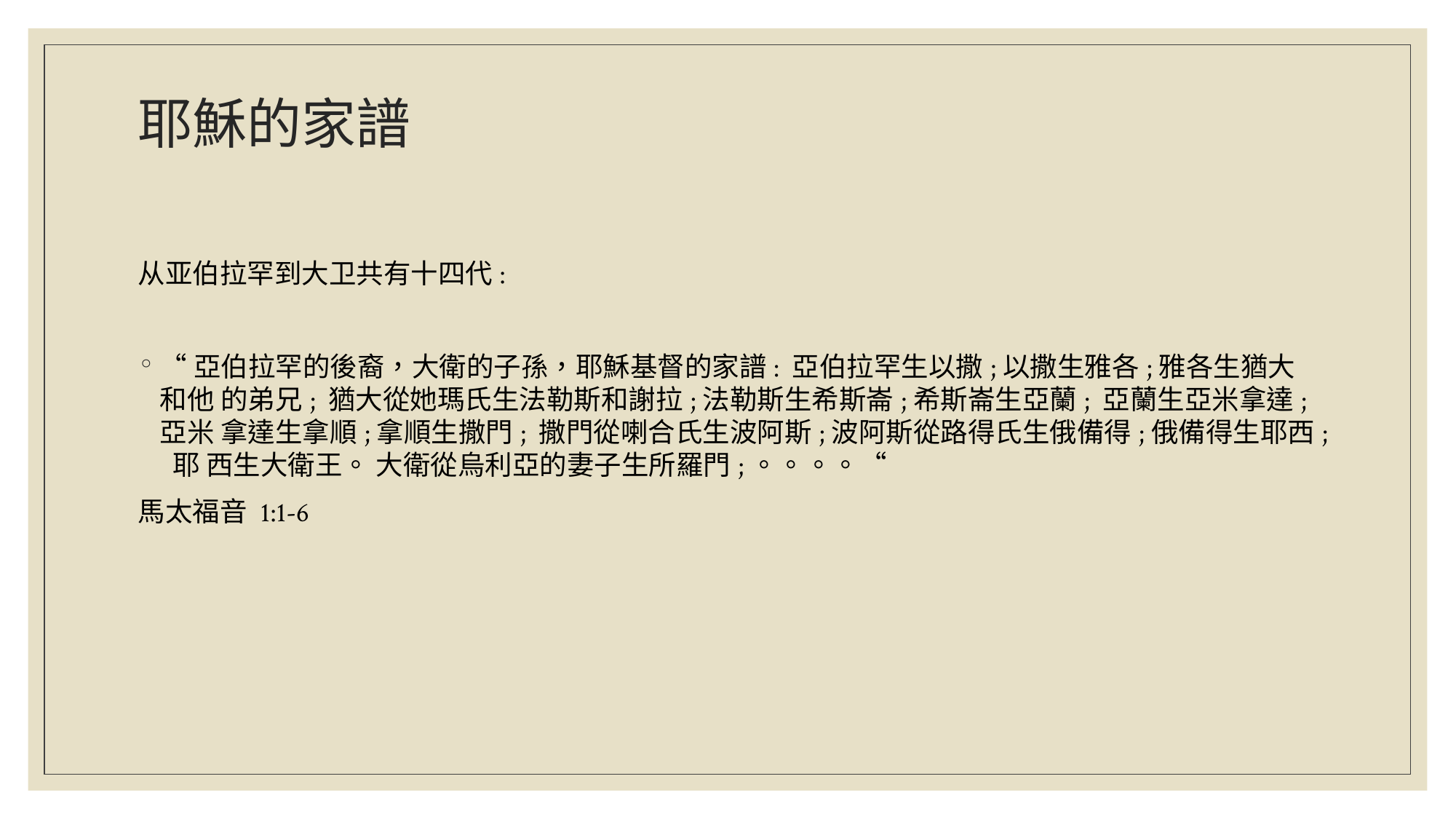

# 耶穌的家譜
从亚伯拉罕到大卫共有十四代:

“亞伯拉罕的後裔，大衛的子孫，耶穌基督的家譜: 亞伯拉罕生以撒;以撒生雅各;雅各生猶大和他 的弟兄; 猶大從她瑪氏生法勒斯和謝拉;法勒斯生希斯崙;希斯崙生亞蘭; 亞蘭生亞米拿達;亞米 拿達生拿順;拿順生撒門; 撒門從喇合氏生波阿斯;波阿斯從路得氏生俄備得;俄備得生耶西; 耶 西生大衛王。 大衛從烏利亞的妻子生所羅門;。。。。“
馬太福音 1:1-6